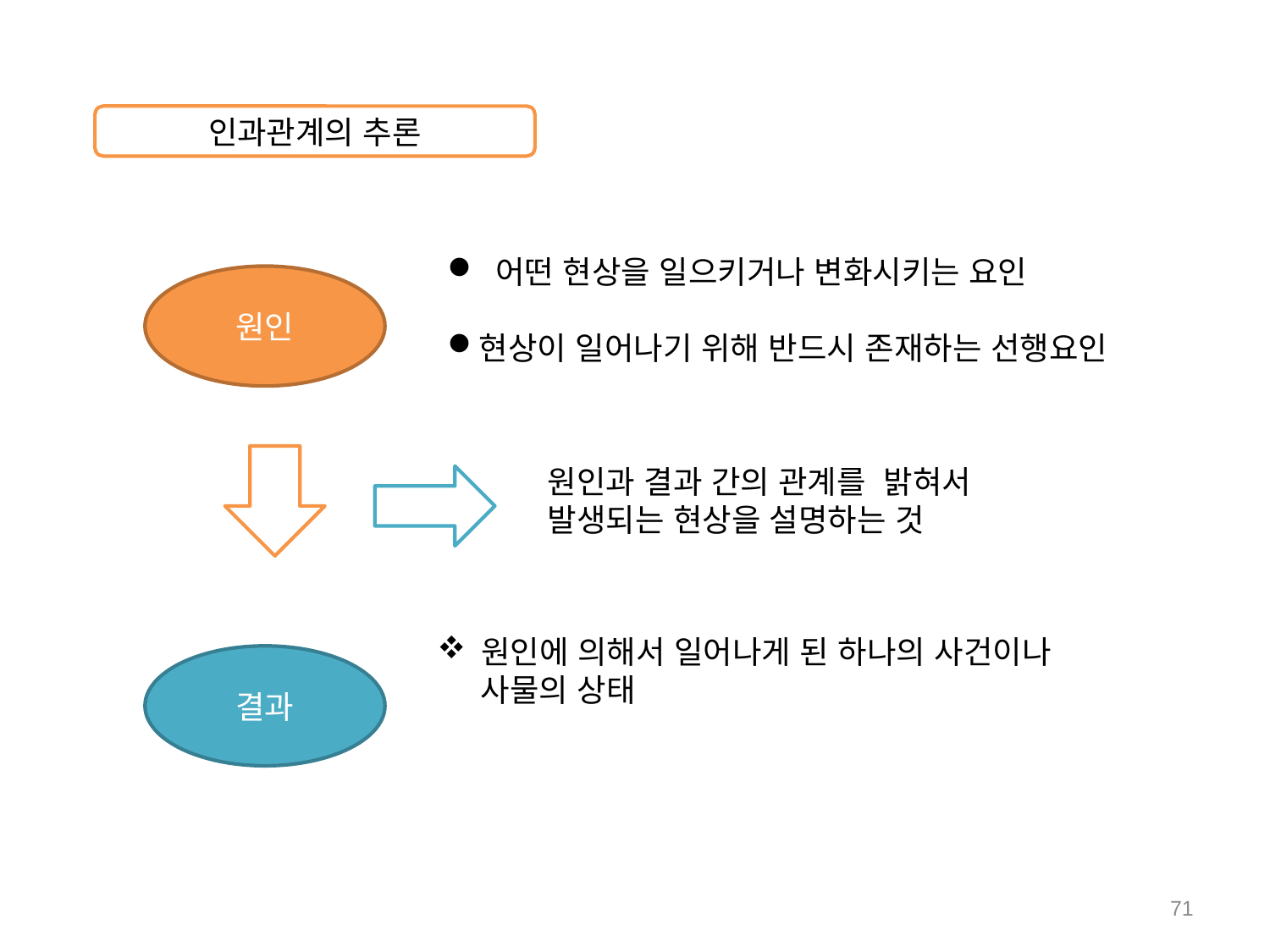

인과관계의 추론
 어떤 현상을 일으키거나 변화시키는 요인

현상이 일어나기 위해 반드시 존재하는 선행요인

원인

원인과 결과 간의 관계를  밝혀서 발생되는 현상을 설명하는 것

 원인에 의해서 일어나게 된 하나의 사건이나
    사물의 상태
결과
71